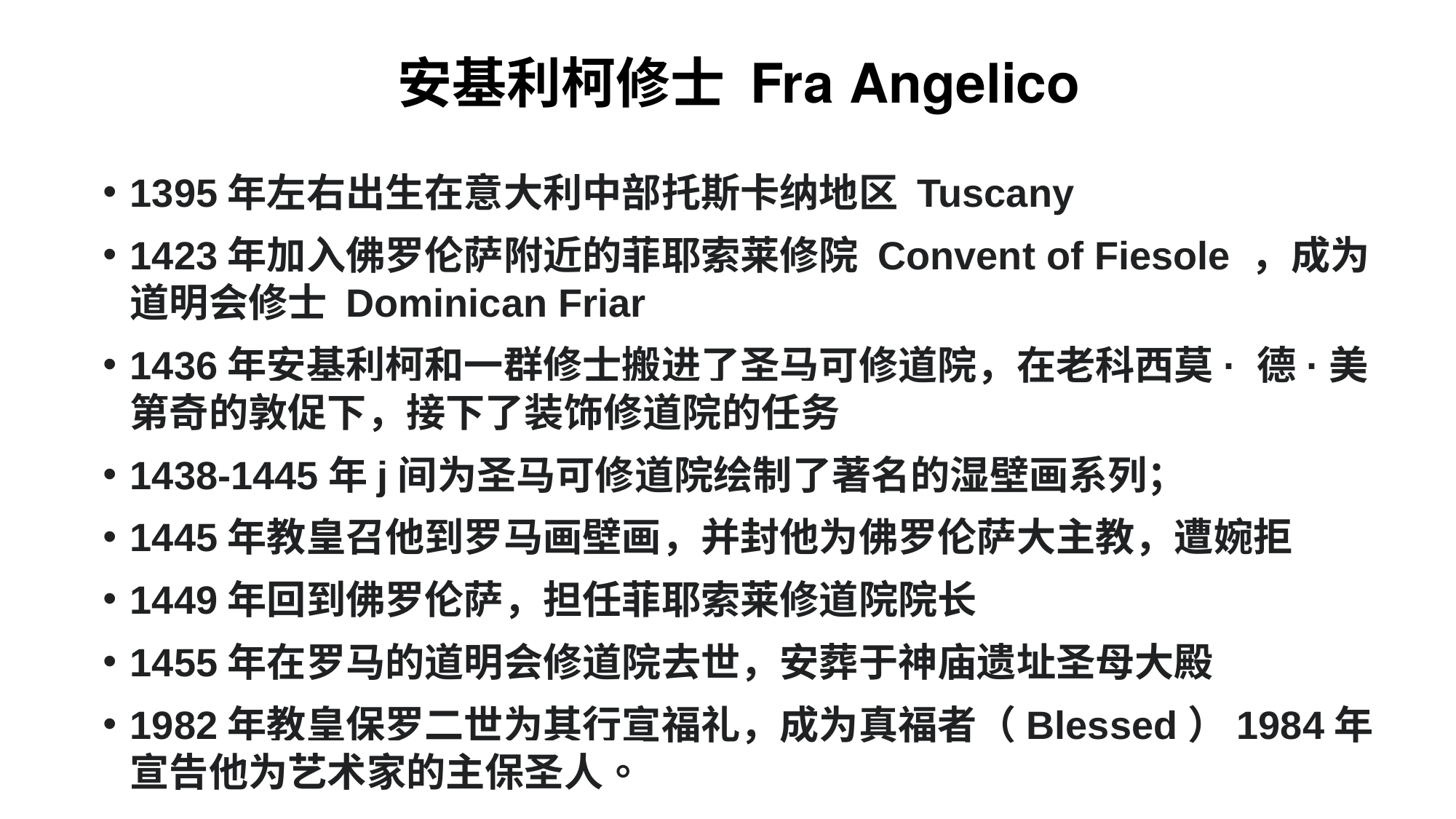

# 安基利柯修士 Fra Angelico
1395年左右出生在意大利中部托斯卡纳地区 Tuscany
1423年加入佛罗伦萨附近的菲耶索莱修院 Convent of Fiesole ，成为道明会修士 Dominican Friar
1436年安基利柯和一群修士搬进了圣马可修道院，在老科西莫· 德·美第奇的敦促下，接下了装饰修道院的任务
1438-1445年j间为圣马可修道院绘制了著名的湿壁画系列；
1445年教皇召他到罗马画壁画，并封他为佛罗伦萨大主教，遭婉拒
1449年回到佛罗伦萨，担任菲耶索莱修道院院长
1455年在罗马的道明会修道院去世，安葬于神庙遗址圣母大殿
1982年教皇保罗二世为其行宣福礼，成为真福者（Blessed）1984年宣告他为艺术家的主保圣人。